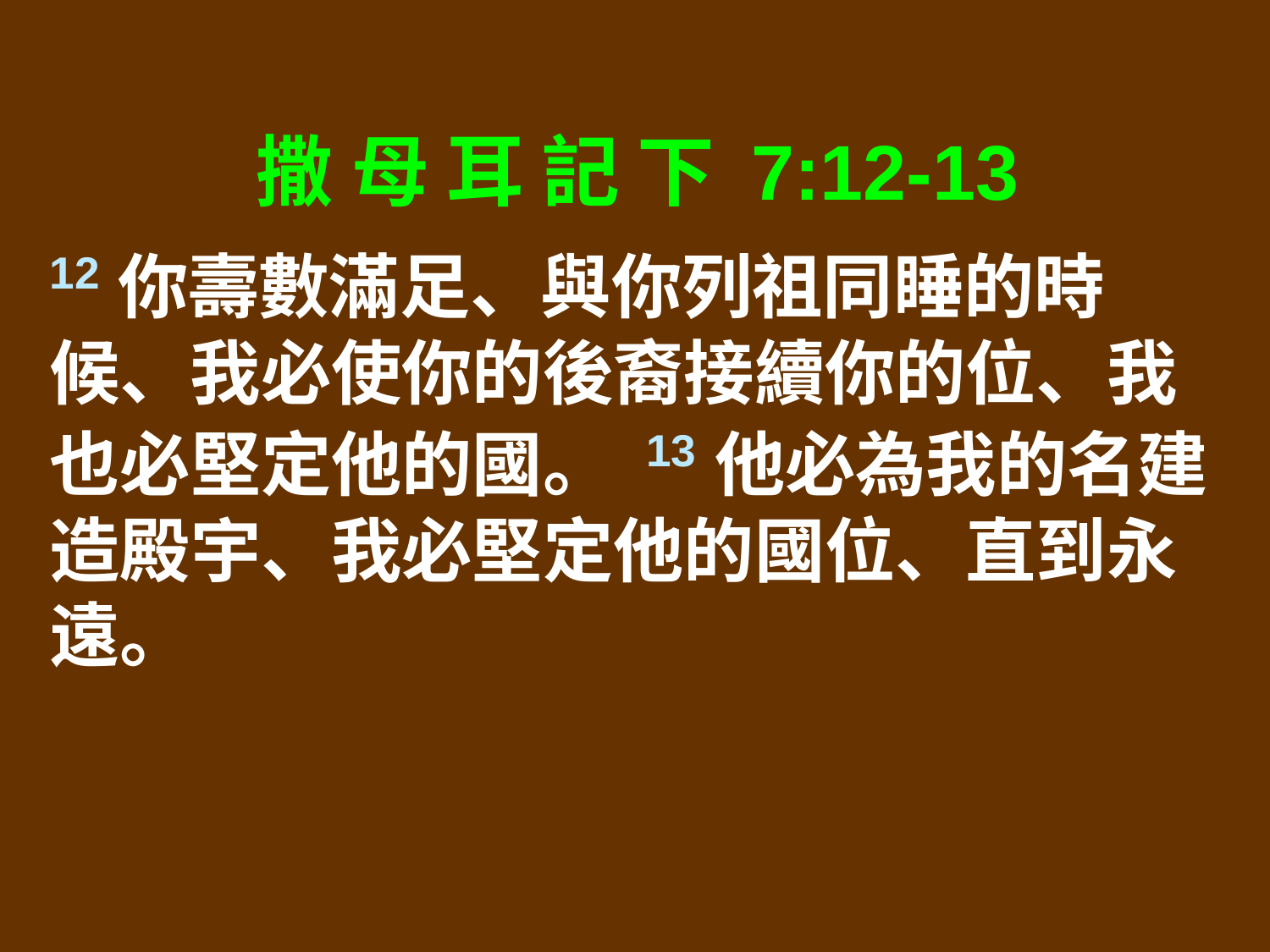

撒 母 耳 記 下 7:12-13
12你壽數滿足、與你列祖同睡的時候、我必使你的後裔接續你的位、我也必堅定他的國。 13他必為我的名建造殿宇、我必堅定他的國位、直到永遠。